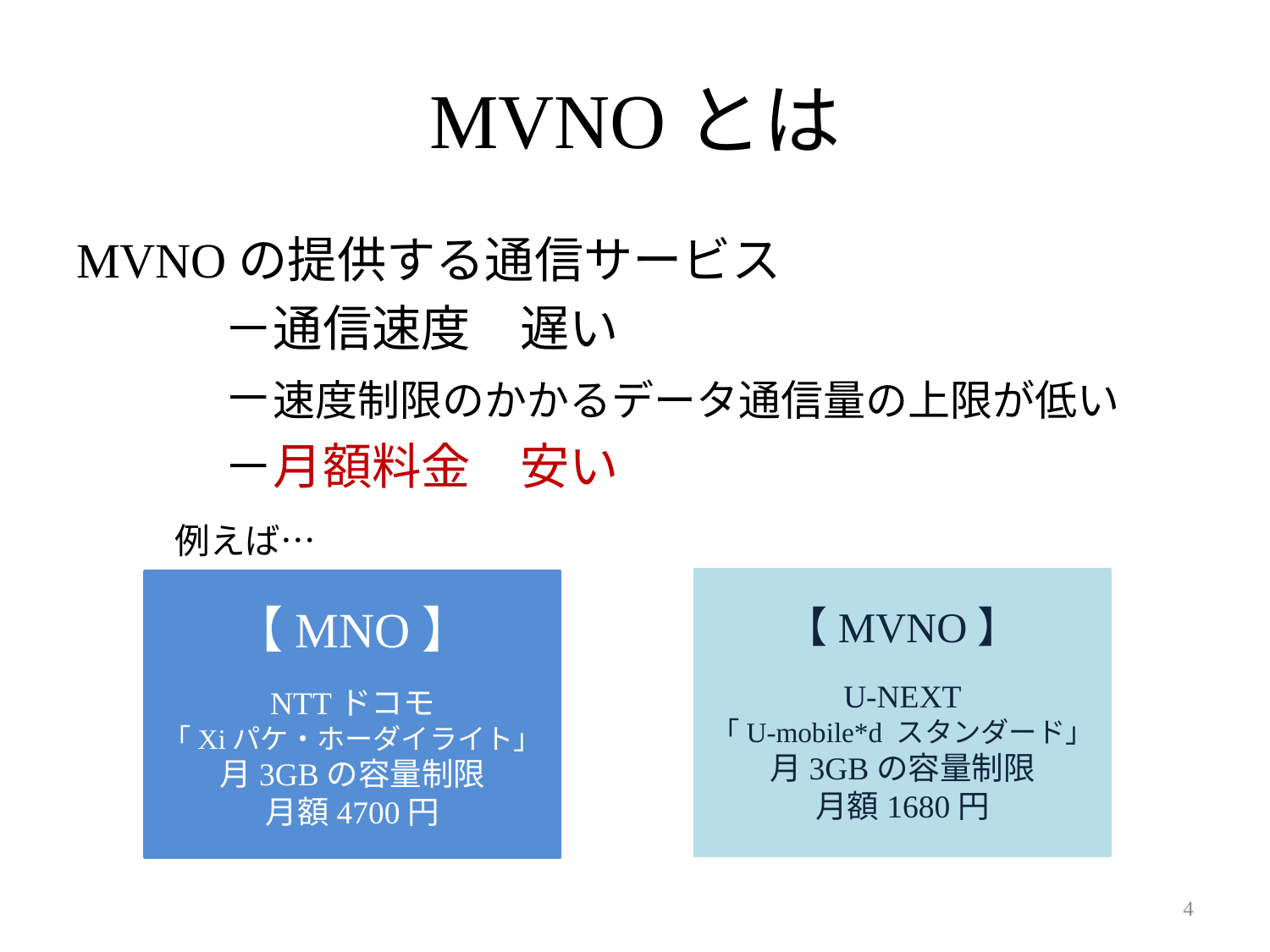

# MVNOとは
MVNOの提供する通信サービス
　　　－通信速度　遅い
　　　－速度制限のかかるデータ通信量の上限が低い
　　　－月額料金　安い
　　例えば…

【MVNO】

U-NEXT
「U-mobile*d スタンダード」
月3GBの容量制限
月額1680円
【MNO】
NTTドコモ
「Xiパケ・ホーダイライト」
月3GBの容量制限
月額4700円
4